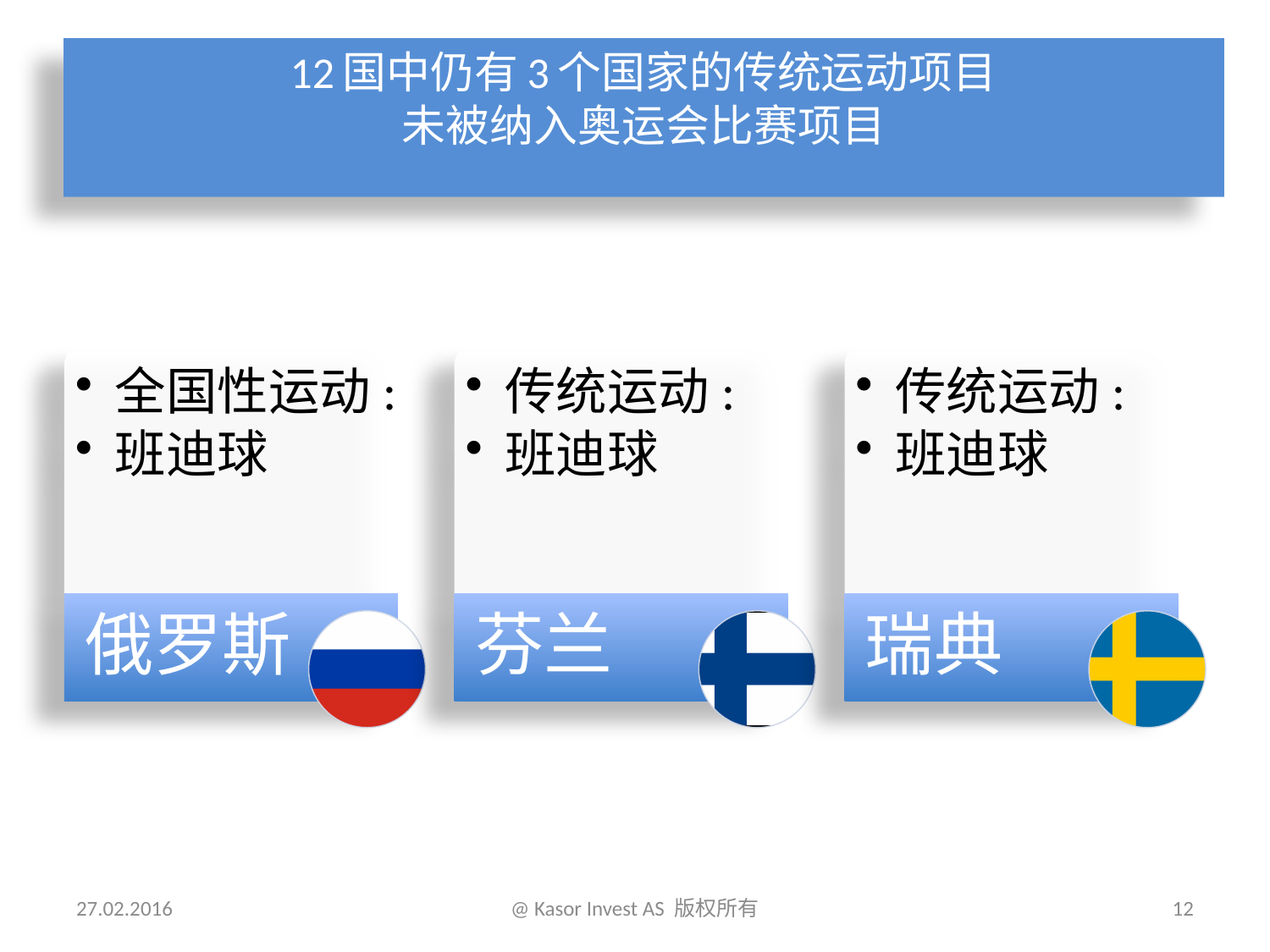

# 12国中仍有3个国家的传统运动项目 未被纳入奥运会比赛项目
全国性运动:
班迪球
俄罗斯
传统运动:
班迪球
芬兰
传统运动:
班迪球
瑞典
27.02.2016
@ Kasor Invest AS 版权所有
12